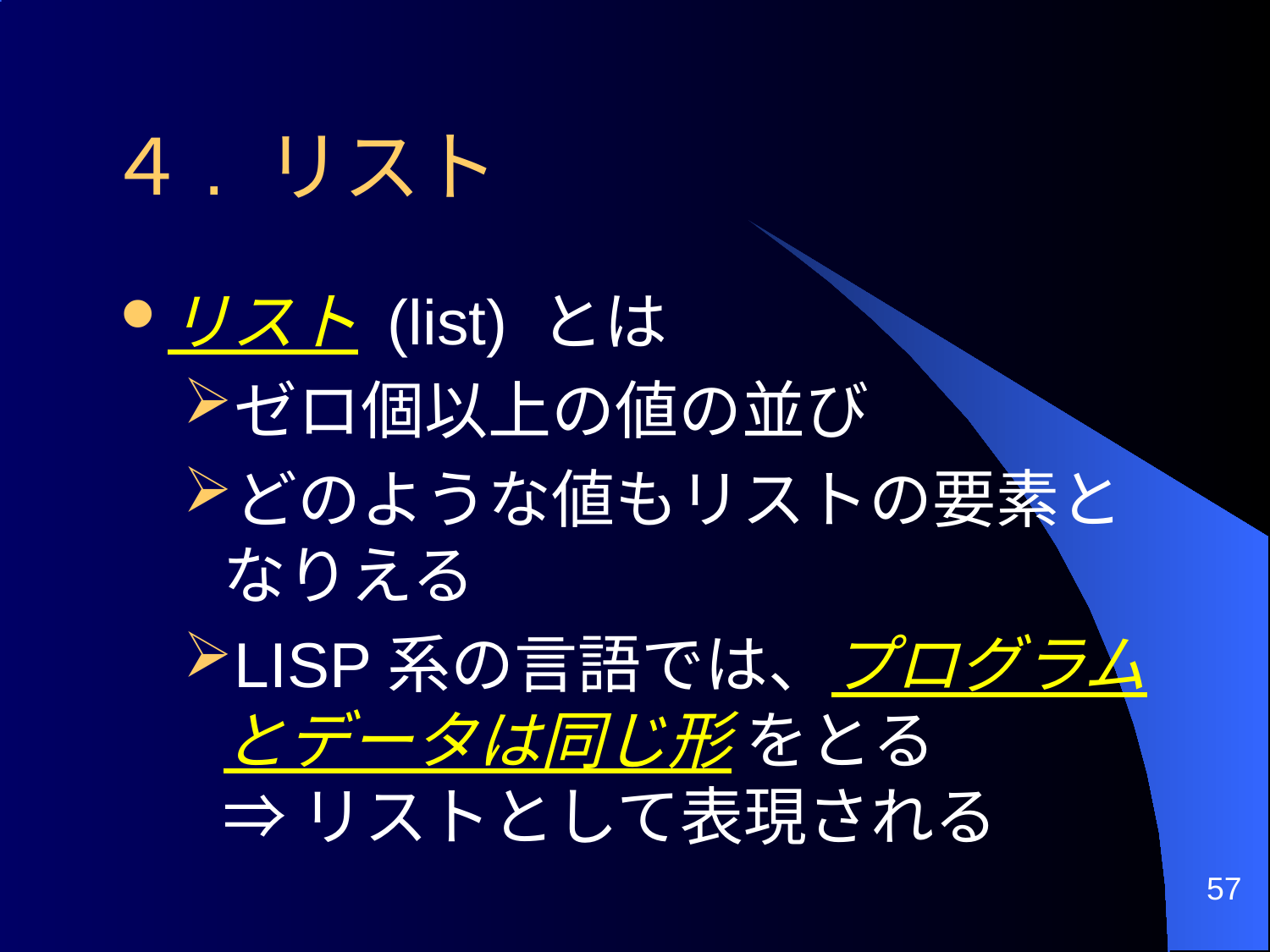

４. リスト
リスト (list) とは
ゼロ個以上の値の並び
どのような値もリストの要素となりえる
LISP系の言語では、プログラムとデータは同じ形 をとる
⇒ リストとして表現される
57